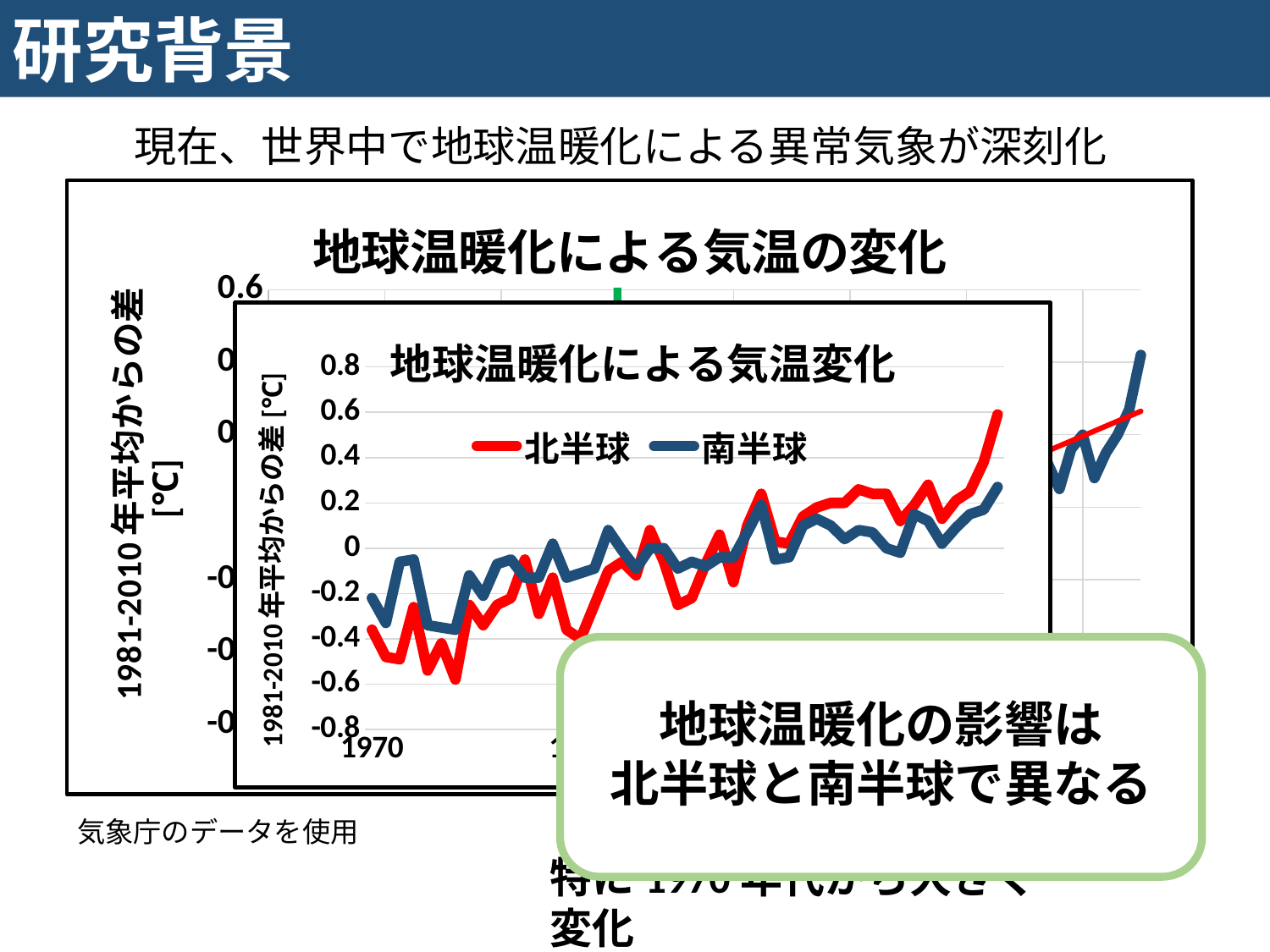

研究背景
現在、世界中で地球温暖化による異常気象が深刻化

### Chart: 地球温暖化による気温の変化

| Category |  |  |
|---|---|---|

### Chart: 地球温暖化による気温変化

| Category |  |  |
|---|---|---|
| 1970 | -0.36 | -0.22 |
|  | -0.48 | -0.33 |
|  | -0.49 | -0.06 |
|  | -0.26 | -0.05 |
|  | -0.54 | -0.34 |
|  | -0.42 | -0.35 |
|  | -0.58 | -0.36 |
|  | -0.25 | -0.12 |
|  | -0.34 | -0.21 |
|  | -0.25 | -0.07 |
|  | -0.22 | -0.05 |
|  | -0.05 | -0.13 |
|  | -0.29 | -0.13 |
|  | -0.13 | 0.02 |
|  | -0.36 | -0.13 |
| 1985 | -0.4 | -0.11 |
|  | -0.25 | -0.09 |
|  | -0.1 | 0.08 |
|  | -0.06 | -0.01 |
|  | -0.12 | -0.09 |
|  | 0.08 | 0.0 |
|  | -0.06 | 0.0 |
|  | -0.25 | -0.09 |
|  | -0.22 | -0.06 |
|  | -0.07 | -0.08 |
|  | 0.06 | -0.04 |
|  | -0.15 | -0.04 |
|  | 0.1 | 0.07 |
|  | 0.24 | 0.19 |
|  | 0.03 | -0.05 |
| 2000 | 0.02 | -0.04 |
|  | 0.14 | 0.1 |
|  | 0.18 | 0.13 |
|  | 0.2 | 0.1 |
|  | 0.2 | 0.04 |
|  | 0.26 | 0.08 |
|  | 0.24 | 0.07 |
|  | 0.24 | 0.0 |
|  | 0.12 | -0.02 |
|  | 0.19 | 0.15 |
|  | 0.28 | 0.12 |
|  | 0.13 | 0.02 |
|  | 0.21 | 0.09 |
|  | 0.25 | 0.15 |
|  | 0.38 | 0.17 |
| 2015 | 0.59 | 0.27 |
地球温暖化の影響は
北半球と南半球で異なる

気象庁のデータを使用
特に1970年代から大きく変化

### Chart: 地球温暖化による気温の変化

| Category |  |
|---|---|
| 1940 | -0.32 |
|  | -0.26 |
|  | -0.26 |
|  | -0.23 |
|  | -0.11 |
|  | -0.25 |
|  | -0.4 |
|  | -0.43 |
|  | -0.4 |
|  | -0.42 |
| 1950 | -0.49 |
|  | -0.35 |
|  | -0.29 |
|  | -0.22 |
|  | -0.45 |
|  | -0.47 |
|  | -0.56 |
|  | -0.28 |
|  | -0.22 |
|  | -0.29 |
| 1960 | -0.33 |
|  | -0.23 |
|  | -0.21 |
|  | -0.18 |
|  | -0.49 |
|  | -0.42 |
|  | -0.35 |
|  | -0.35 |
|  | -0.37 |
|  | -0.27 |
| 1970 | -0.29 |
|  | -0.41 |
|  | -0.29 |
|  | -0.16 |
|  | -0.44 |
|  | -0.39 |
|  | -0.48 |
|  | -0.19 |
|  | -0.28 |
|  | -0.16 |
| 1980 | -0.13 |
|  | -0.09 |
|  | -0.21 |
|  | -0.06 |
|  | -0.24 |
|  | -0.26 |
|  | -0.17 |
|  | -0.01 |
|  | -0.03 |
|  | -0.1 |
| 1990 | 0.04 |
|  | -0.02 |
|  | -0.17 |
|  | -0.15 |
|  | -0.07 |
|  | 0.01 |
|  | -0.09 |
|  | 0.09 |
|  | 0.22 |
|  | 0.0 |
| 2000 | 0.0 |
|  | 0.12 |
|  | 0.16 |
|  | 0.16 |
|  | 0.12 |
|  | 0.17 |
|  | 0.16 |
|  | 0.12 |
|  | 0.05 |
|  | 0.16 |
| 2010 | 0.2 |
|  | 0.08 |
|  | 0.15 |
|  | 0.2 |
|  | 0.27 |
|  | 0.42 |